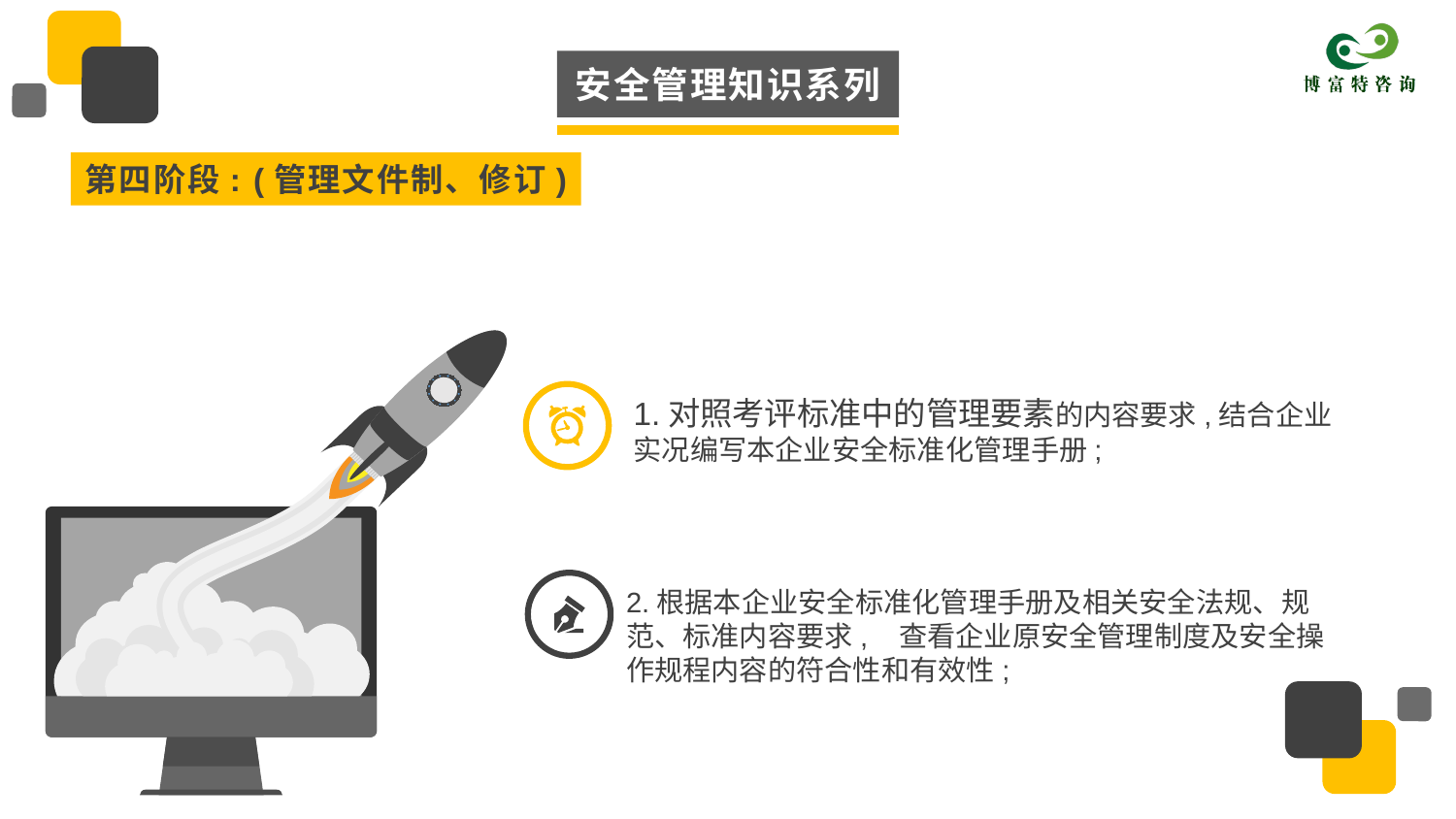

安全管理知识系列
第四阶段: (管理文件制、修订)

1.对照考评标准中的管理要素的内容要求,结合企业实况编写本企业安全标准化管理手册;

2.根据本企业安全标准化管理手册及相关安全法规、规范、标准内容要求,   查看企业原安全管理制度及安全操作规程内容的符合性和有效性;